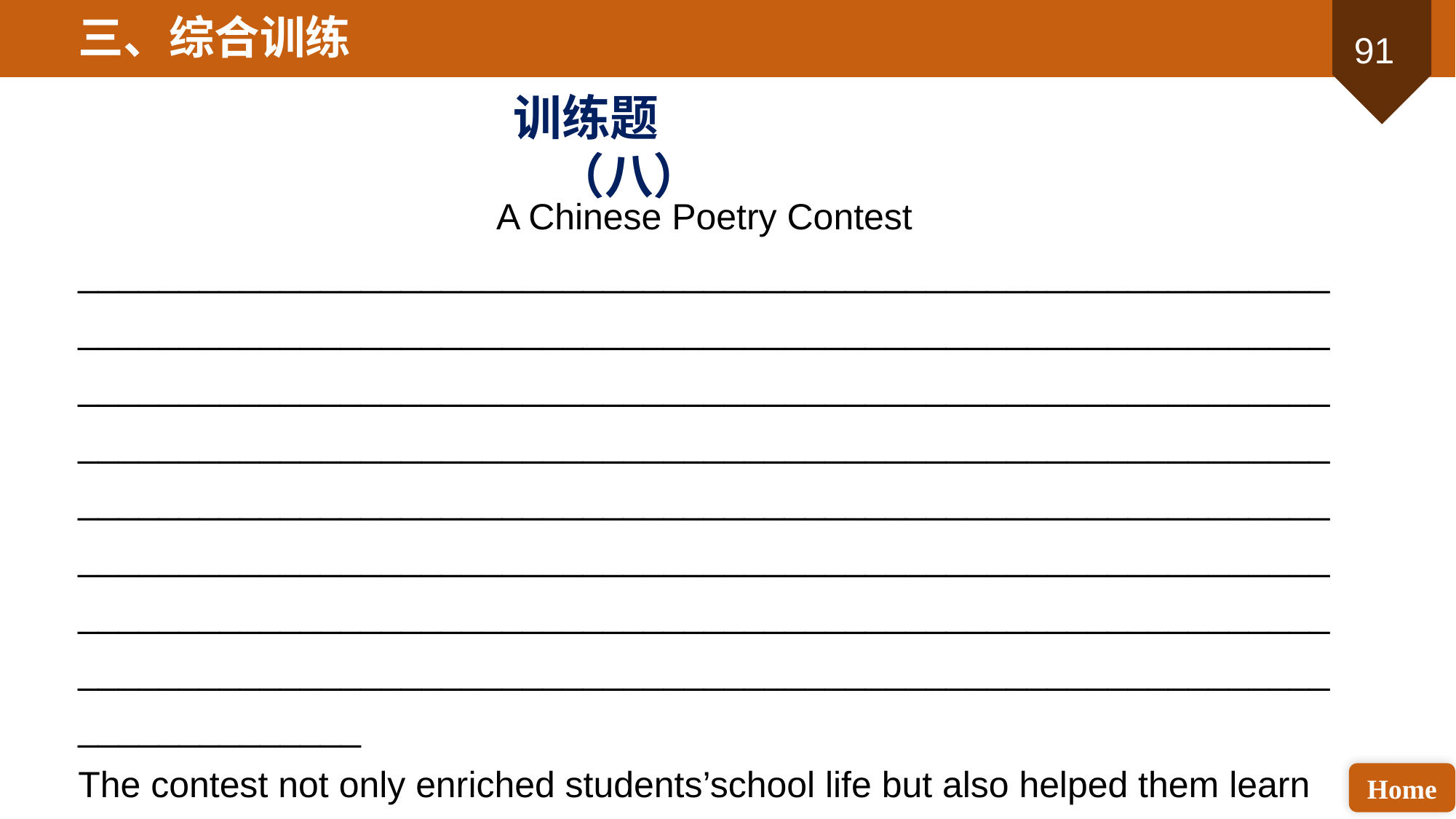

三、综合训练
训练题（八）
A Chinese Poetry Contest
______________________________________________________________________________________________________________________________________________________________________________________________________________________________________________________________________________________________________________________________________________________________________________________________________________________________________________________________________________________________________________________________
The contest not only enriched students’school life but also helped them learn a lot about Chinese poetry and traditional Chinese culture.